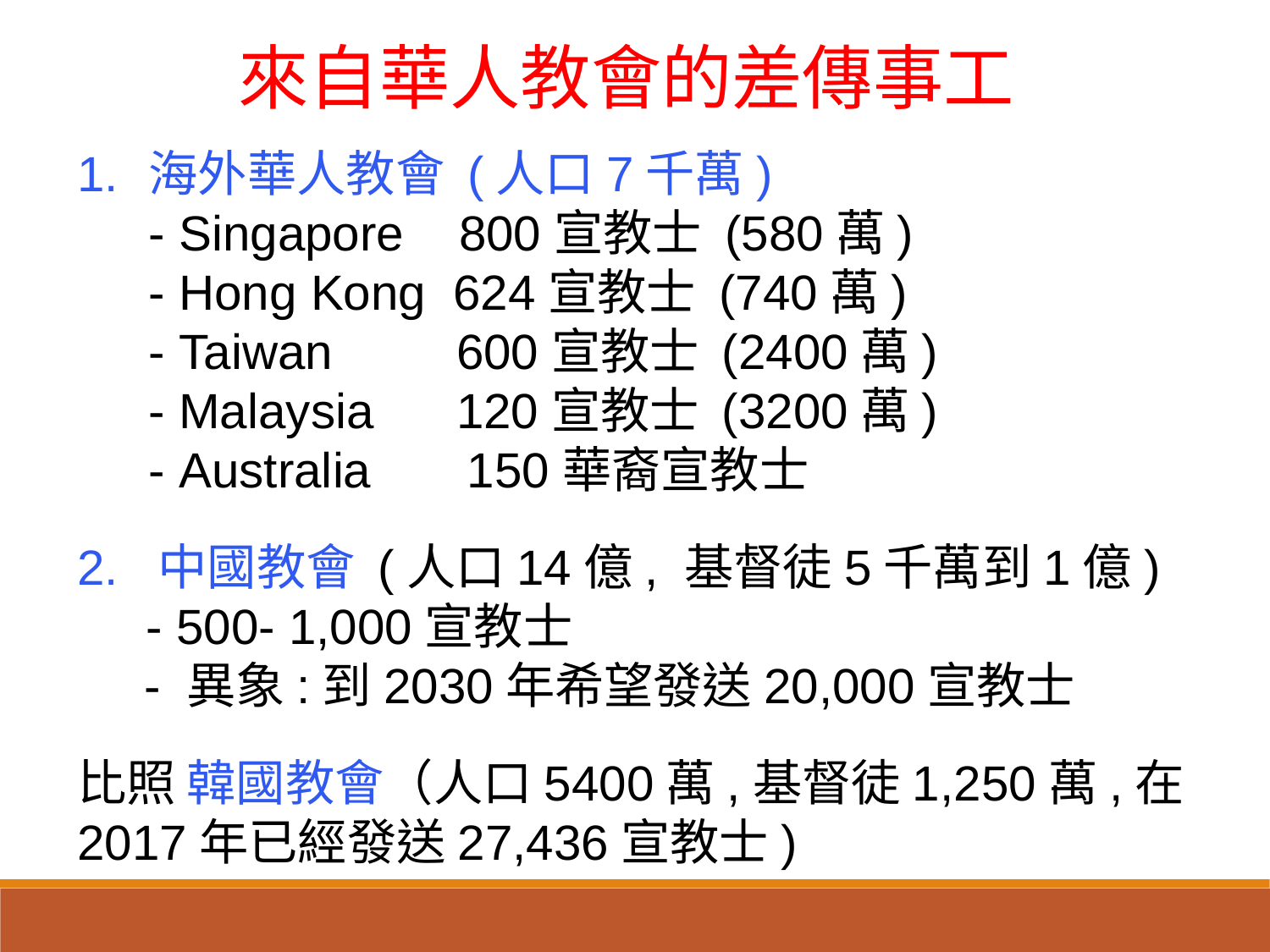

來自華人教會的差傳事工
海外華人教會 (人口7千萬)
- Singapore    800宣教士 (580萬)
- Hong Kong  624宣教士 (740萬)
- Taiwan         600宣教士 (2400萬)
- Malaysia      120宣教士 (3200萬)
- Australia       150華裔宣教士

2.  中國教會 (人口14億, 基督徒5千萬到1億)
     - 500- 1,000宣教士
     - 異象:到2030年希望發送20,000宣教士
比照 韓國教會（人口5400萬,基督徒1,250萬,在2017年已經發送27,436宣教士)